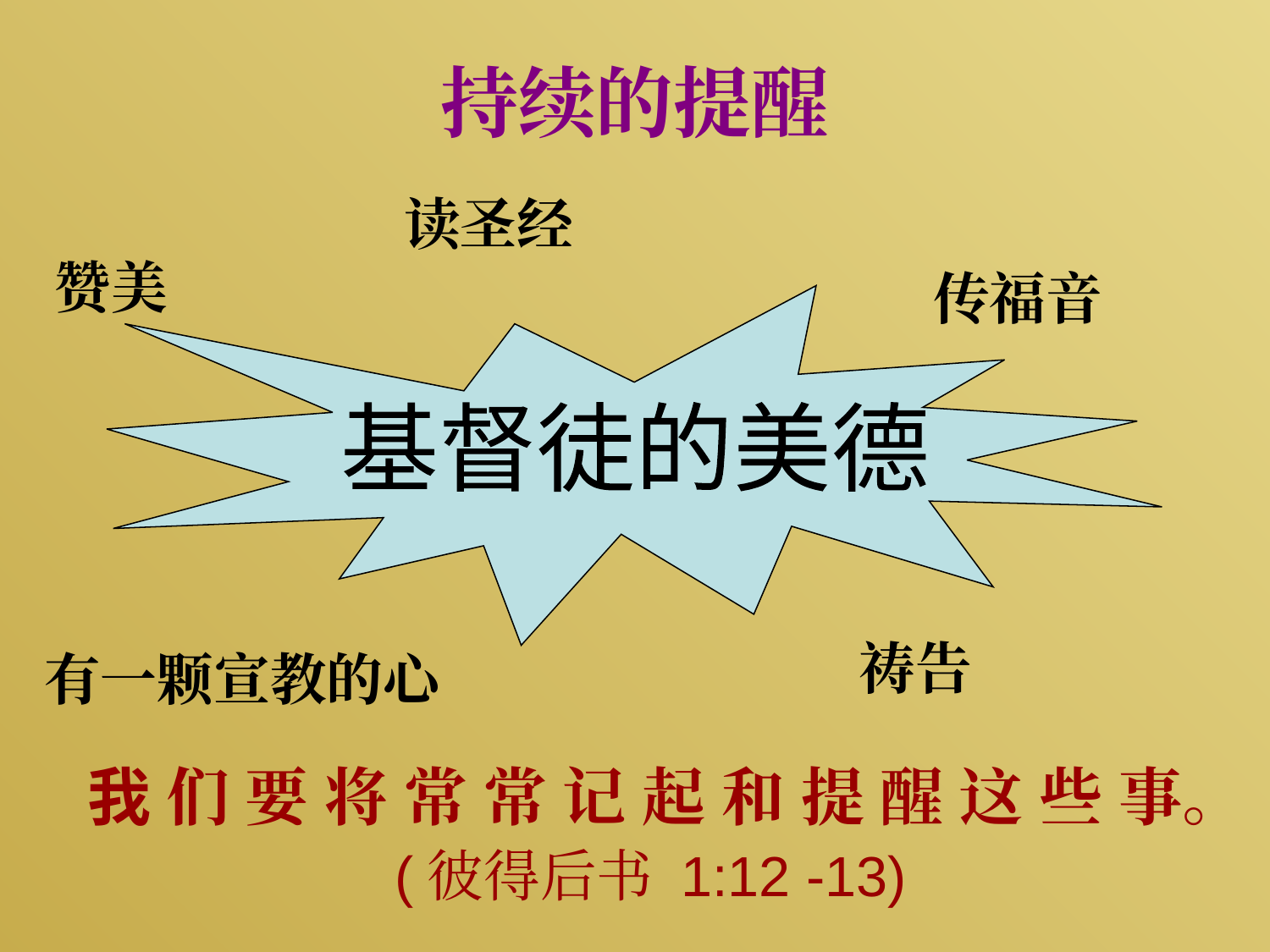

# 持续的提醒
读圣经
赞美
传福音

基督徒的美德
祷告
有一颗宣教的心
我 们 要 将 常 常 记 起 和 提 醒 这 些 事。 (彼得后书 1:12 -13)